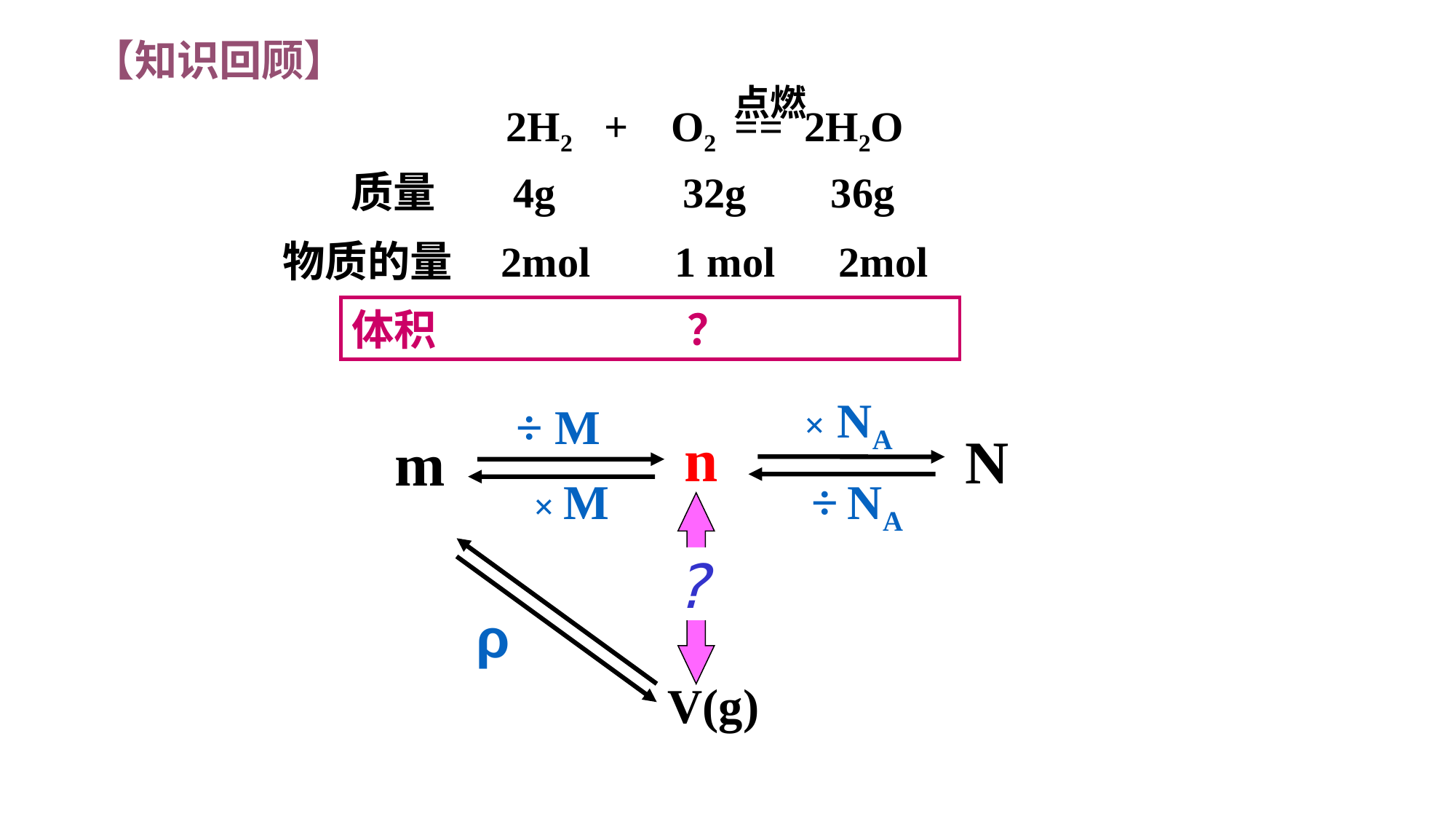

【知识回顾】
      点燃
2H2   +    O2   ==  2H2O
质量       4g            32g        36g
物质的量    2mol        1 mol      2mol
体积                          ？
× NA
÷ M
n
N
m

÷ NA
× M

?

ρ
V(g)